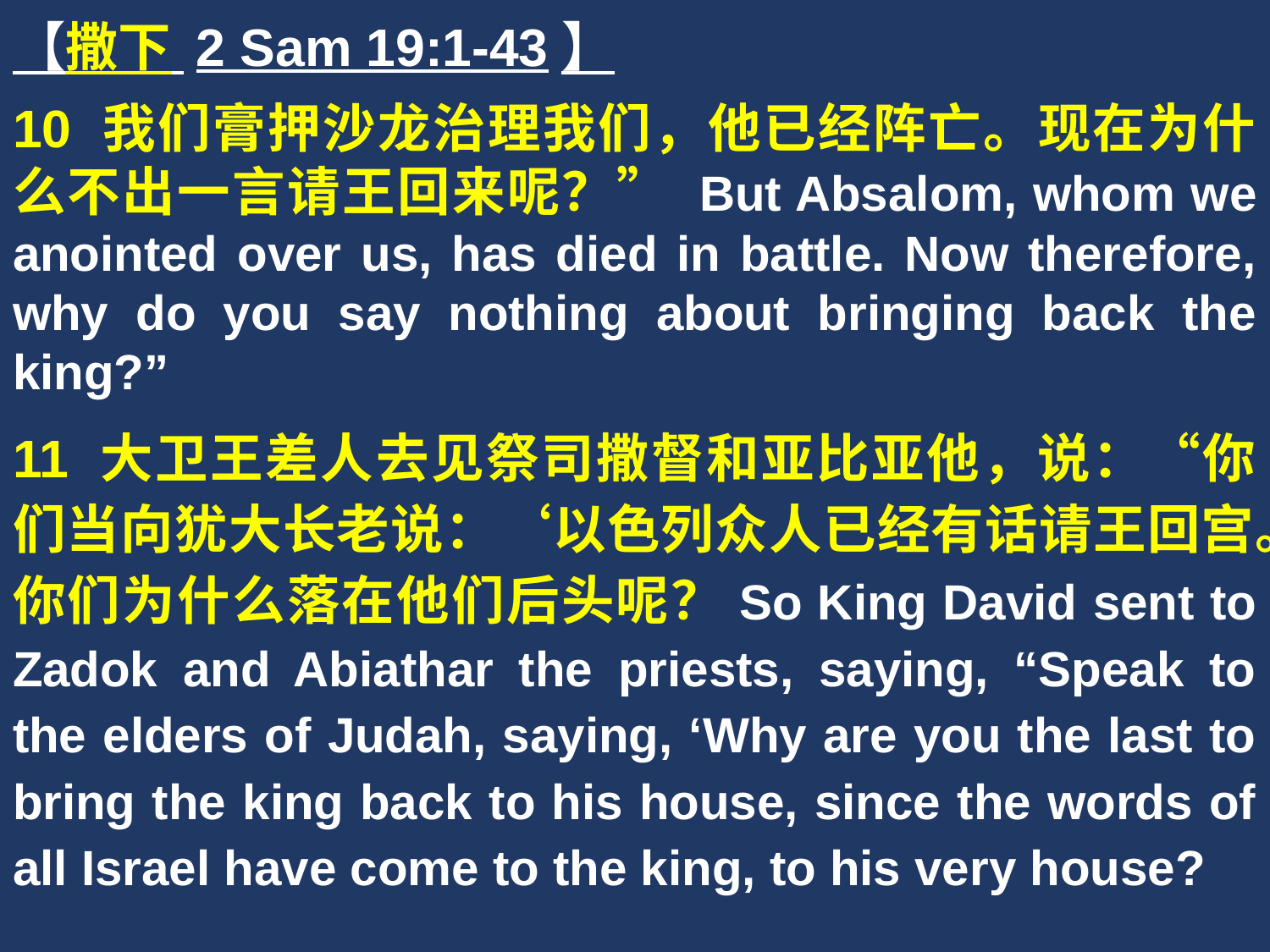

【撒下 2 Sam 19:1-43】
10 我们膏押沙龙治理我们，他已经阵亡。现在为什么不出一言请王回来呢？” But Absalom, whom we anointed over us, has died in battle. Now therefore, why do you say nothing about bringing back the king?”
11 大卫王差人去见祭司撒督和亚比亚他，说：“你们当向犹大长老说：‘以色列众人已经有话请王回宫。你们为什么落在他们后头呢？So King David sent to Zadok and Abiathar the priests, saying, “Speak to the elders of Judah, saying, ‘Why are you the last to bring the king back to his house, since the words of all Israel have come to the king, to his very house?